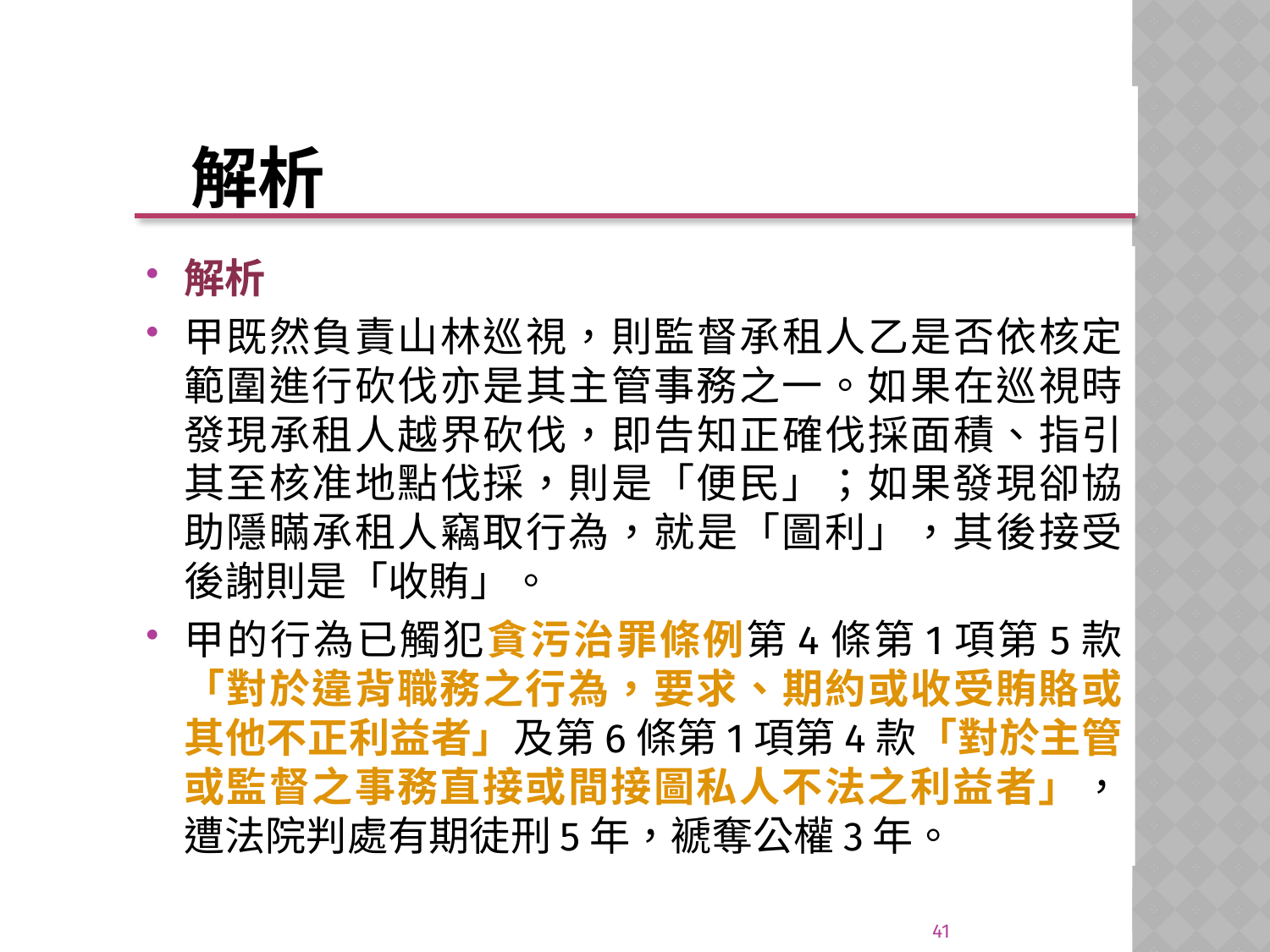

# 解析
解析
甲既然負責山林巡視，則監督承租人乙是否依核定範圍進行砍伐亦是其主管事務之一。如果在巡視時發現承租人越界砍伐，即告知正確伐採面積、指引其至核准地點伐採，則是「便民」；如果發現卻協助隱瞞承租人竊取行為，就是「圖利」，其後接受後謝則是「收賄」。
甲的行為已觸犯貪污治罪條例第4條第1項第5款「對於違背職務之行為，要求、期約或收受賄賂或其他不正利益者」及第6條第1項第4款「對於主管或監督之事務直接或間接圖私人不法之利益者」，遭法院判處有期徒刑5年，褫奪公權3年。
41